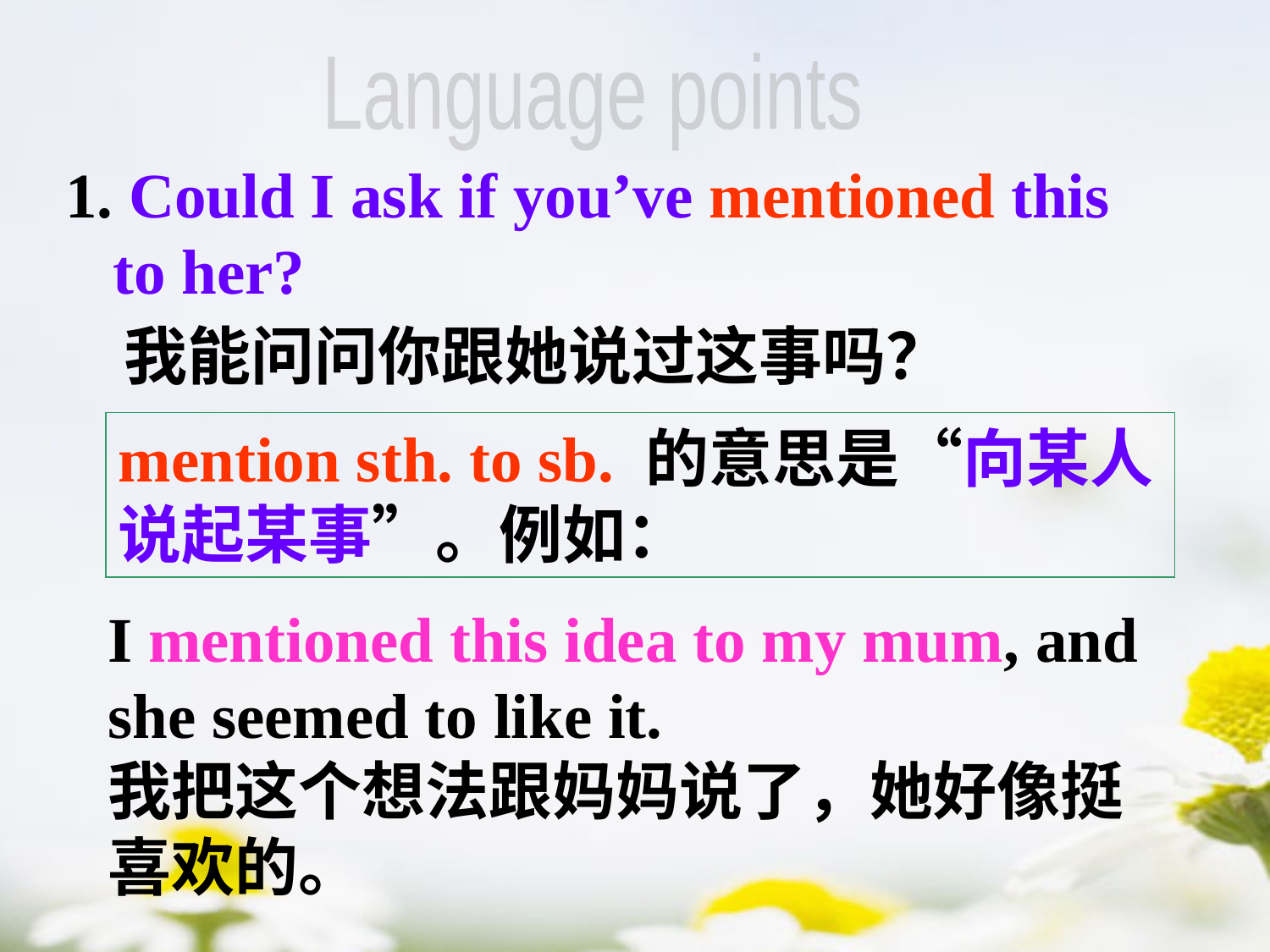

Language points
1. Could I ask if you’ve mentioned this to her?
   我能问问你跟她说过这事吗？
mention sth. to sb. 的意思是“向某人说起某事”。例如：
I mentioned this idea to my mum, and she seemed to like it.
我把这个想法跟妈妈说了，她好像挺喜欢的。